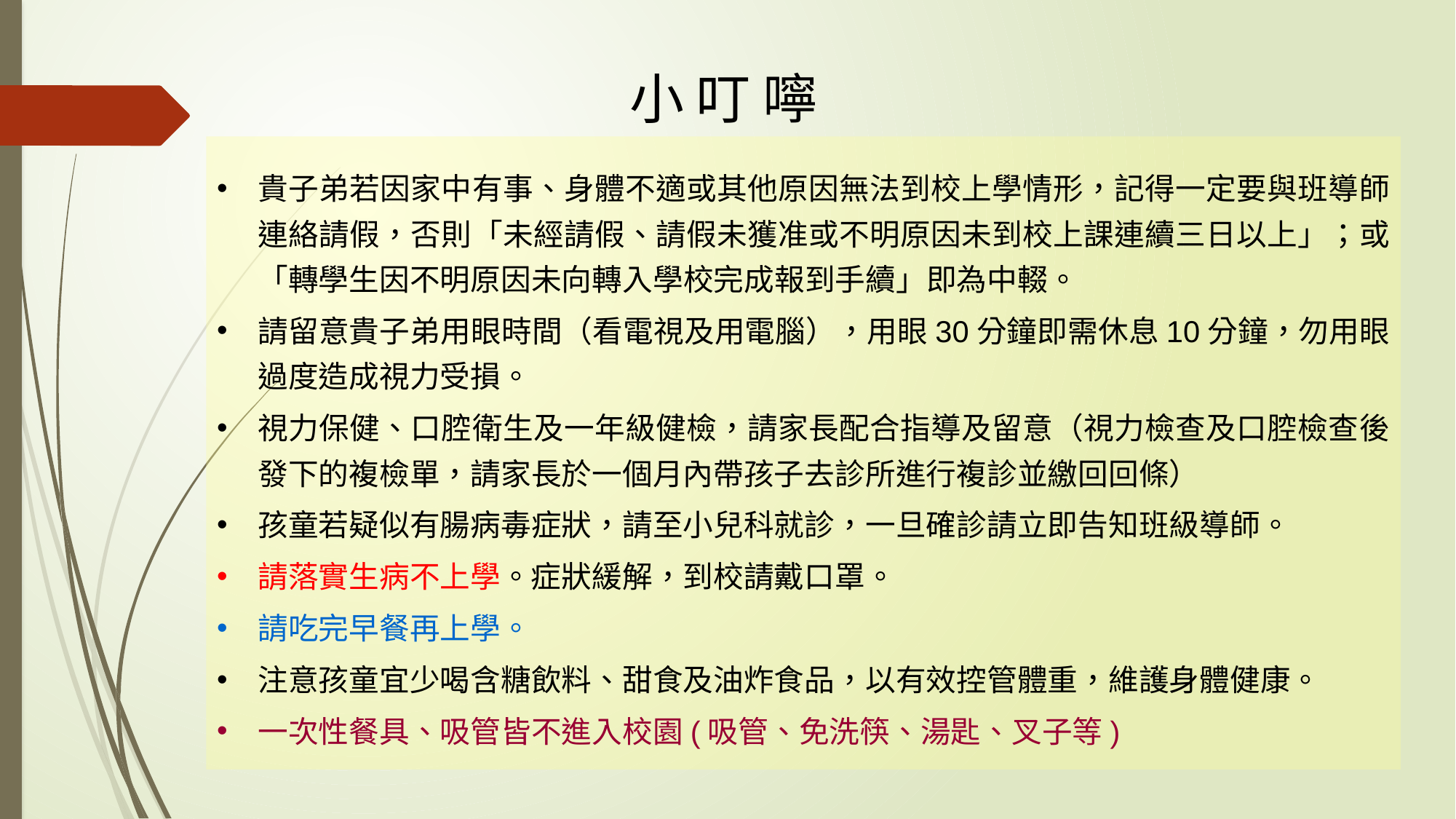

小 叮 嚀

貴子弟若因家中有事、身體不適或其他原因無法到校上學情形，記得一定要與班導師連絡請假，否則「未經請假、請假未獲准或不明原因未到校上課連續三日以上」；或「轉學生因不明原因未向轉入學校完成報到手續」即為中輟。
請留意貴子弟用眼時間（看電視及用電腦），用眼30分鐘即需休息10分鐘，勿用眼過度造成視力受損。
視力保健、口腔衛生及一年級健檢，請家長配合指導及留意（視力檢查及口腔檢查後發下的複檢單，請家長於一個月內帶孩子去診所進行複診並繳回回條）
孩童若疑似有腸病毒症狀，請至小兒科就診，一旦確診請立即告知班級導師。
請落實生病不上學。症狀緩解，到校請戴口罩。
請吃完早餐再上學。
注意孩童宜少喝含糖飲料、甜食及油炸食品，以有效控管體重，維護身體健康。
一次性餐具、吸管皆不進入校園(吸管、免洗筷、湯匙、叉子等)